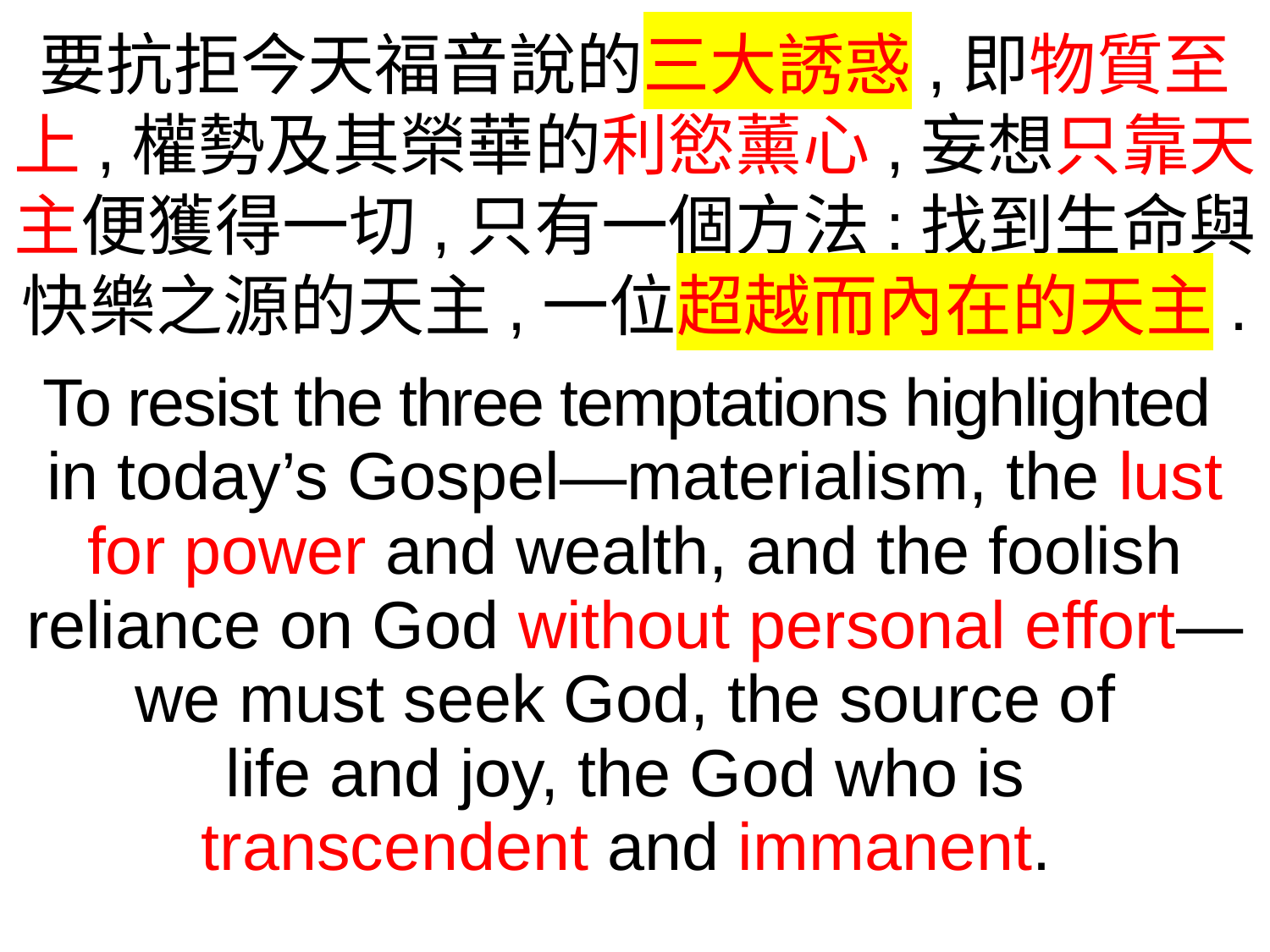

要抗拒今天福音說的三大誘惑,即物質至上,權勢及其榮華的利慾薰心,妄想只靠天主便獲得一切,只有一個方法:找到生命與快樂之源的天主,一位超越而內在的天主.
To resist the three temptations highlighted
in today’s Gospel—materialism, the lust for power and wealth, and the foolish reliance on God without personal effort—we must seek God, the source of
life and joy, the God who is
transcendent and immanent.